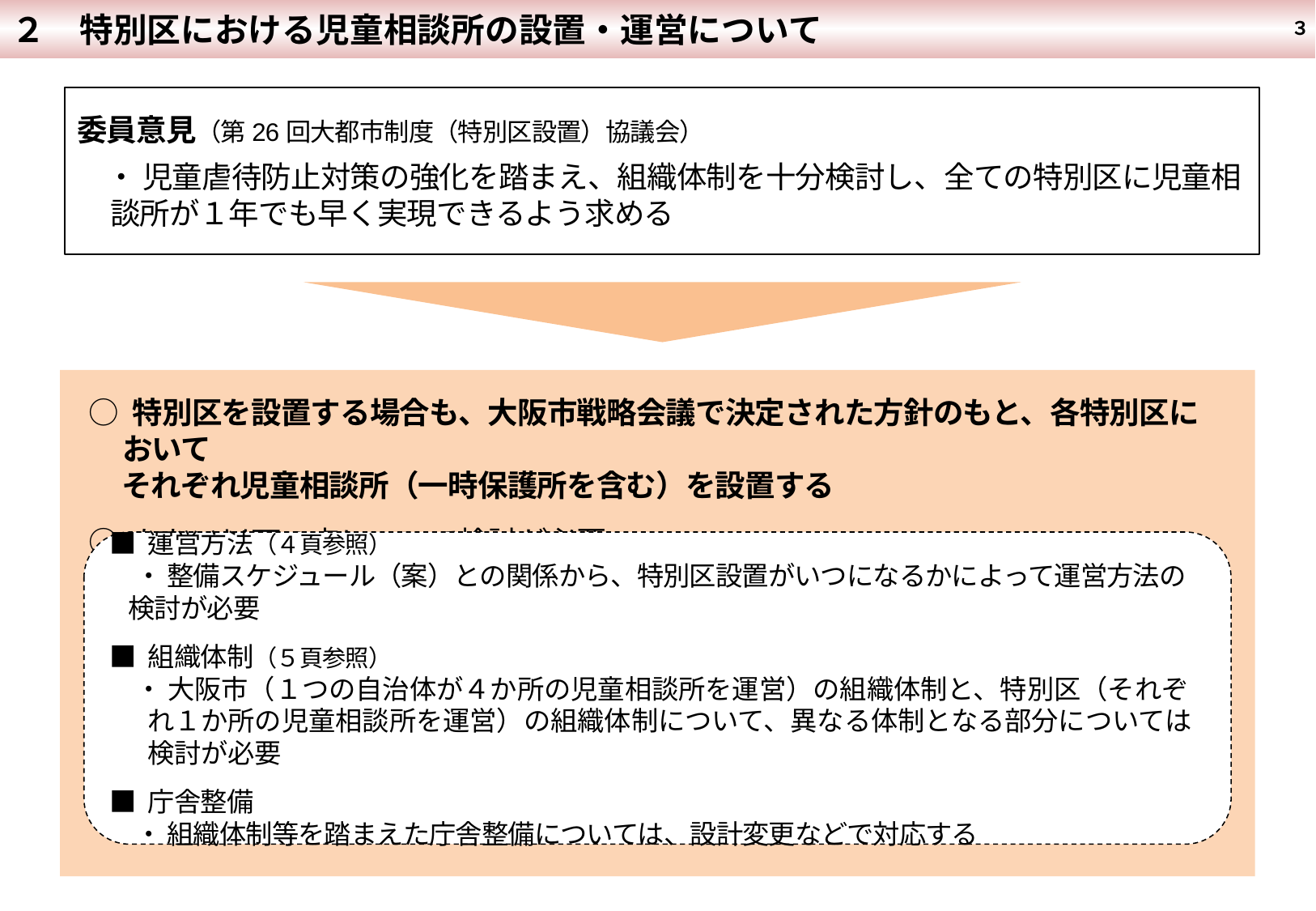

２　特別区における児童相談所の設置・運営について
３
委員意見（第26回大都市制度（特別区設置）協議会）
　・ 児童虐待防止対策の強化を踏まえ、組織体制を十分検討し、全ての特別区に児童相談所が１年でも早く実現できるよう求める

○ 特別区を設置する場合も、大阪市戦略会議で決定された方針のもと、各特別区において
    それぞれ児童相談所（一時保護所を含む）を設置する

○ なお、以下の点について検討が必要

■ 運営方法（４頁参照）
　・ 整備スケジュール（案）との関係から、特別区設置がいつになるかによって運営方法の検討が必要

■ 組織体制（５頁参照）
　・ 大阪市（１つの自治体が４か所の児童相談所を運営）の組織体制と、特別区（それぞれ１か所の児童相談所を運営）の組織体制について、異なる体制となる部分については検討が必要

■ 庁舎整備
　・ 組織体制等を踏まえた庁舎整備については、設計変更などで対応する